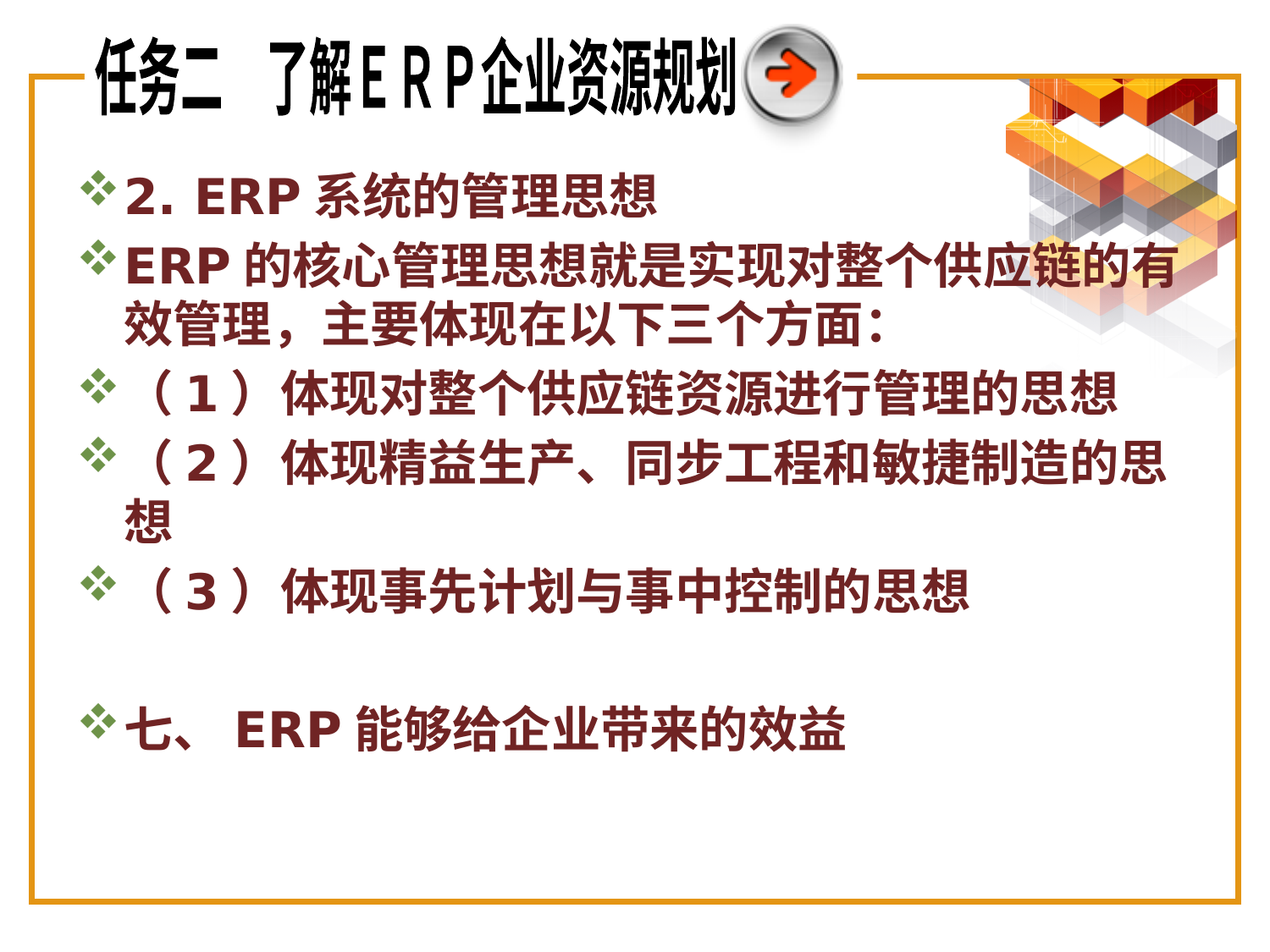

任务二　了解ＥＲＰ企业资源规划
2. ERP系统的管理思想
ERP的核心管理思想就是实现对整个供应链的有效管理，主要体现在以下三个方面：
（1）体现对整个供应链资源进行管理的思想
（2）体现精益生产、同步工程和敏捷制造的思想
（3）体现事先计划与事中控制的思想

七、ERP能够给企业带来的效益